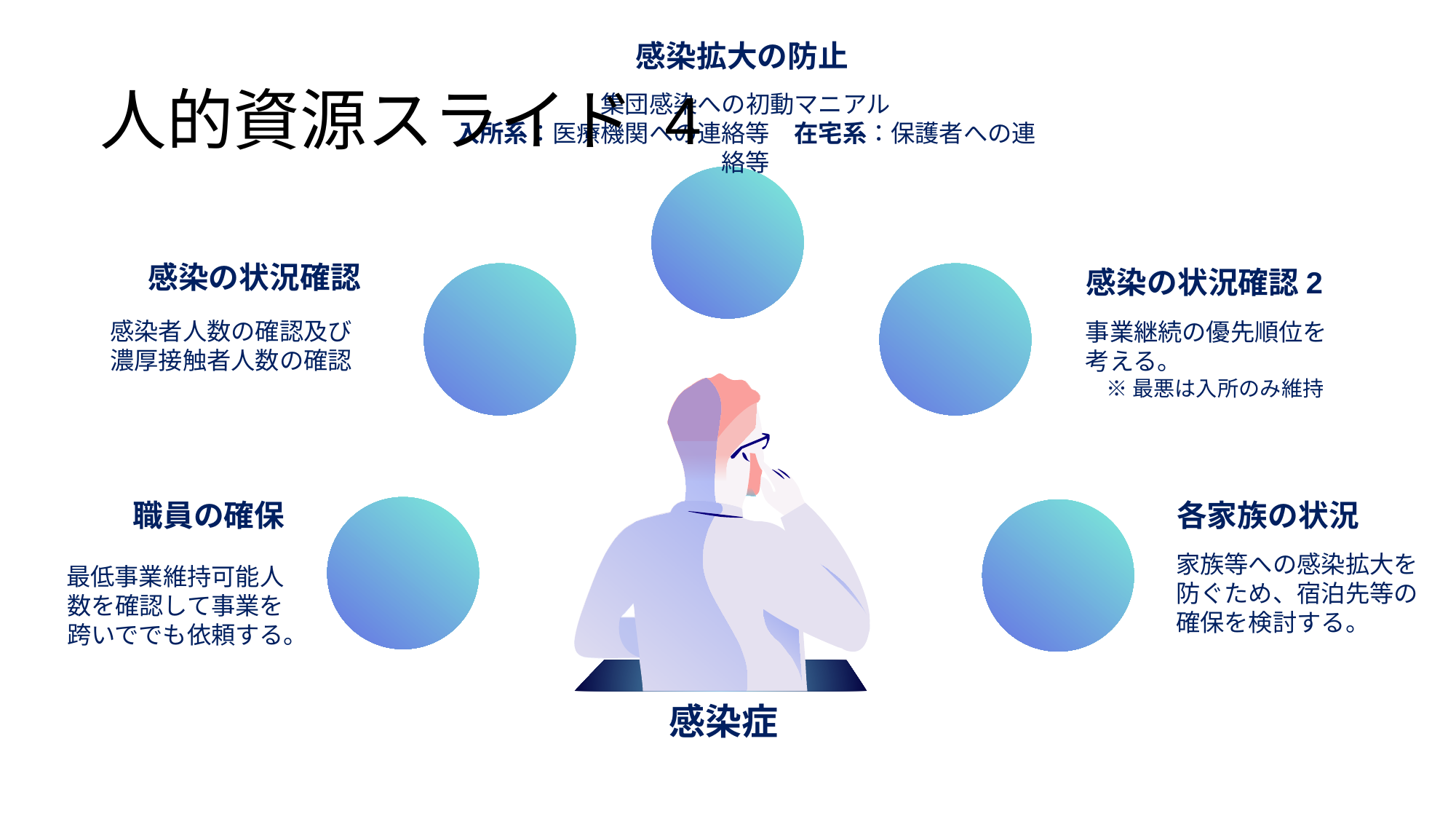

感染拡大の防止
集団感染への初動マニアル
入所系：医療機関への連絡等　在宅系：保護者への連絡等
# 人的資源スライド 4

感染の状況確認
感染者人数の確認及び
濃厚接触者人数の確認
感染の状況確認2
事業継続の優先順位を考える。
※最悪は入所のみ維持

各家族の状況
家族等への感染拡大を防ぐため、宿泊先等の確保を検討する。
職員の確保
最低事業維持可能人数を確認して事業を跨いででも依頼する。

感染症